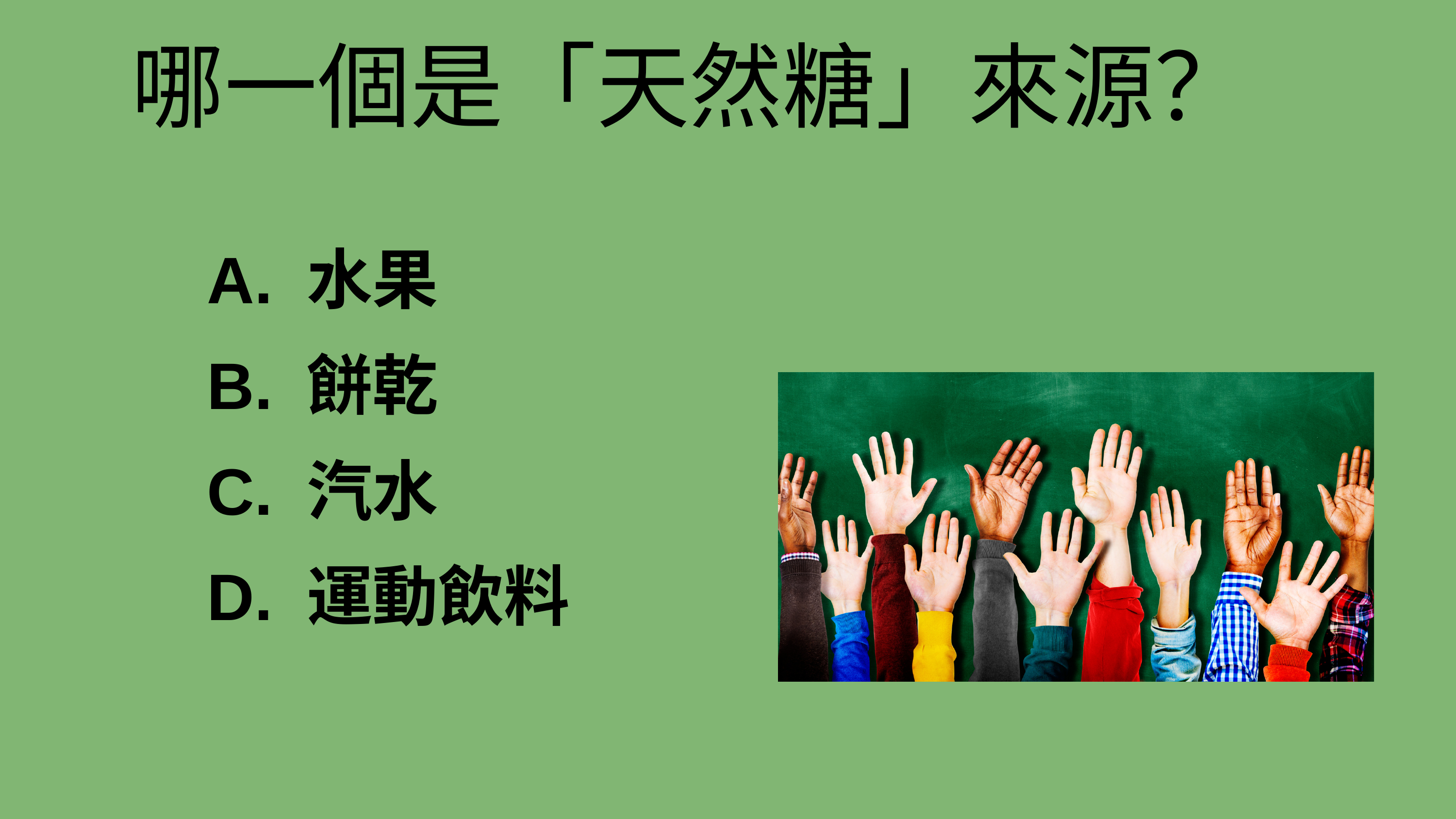

哪一個是「天然糖」來源？
 A. 水果
 B. 餅乾
 C. 汽水
 D. 運動飲料